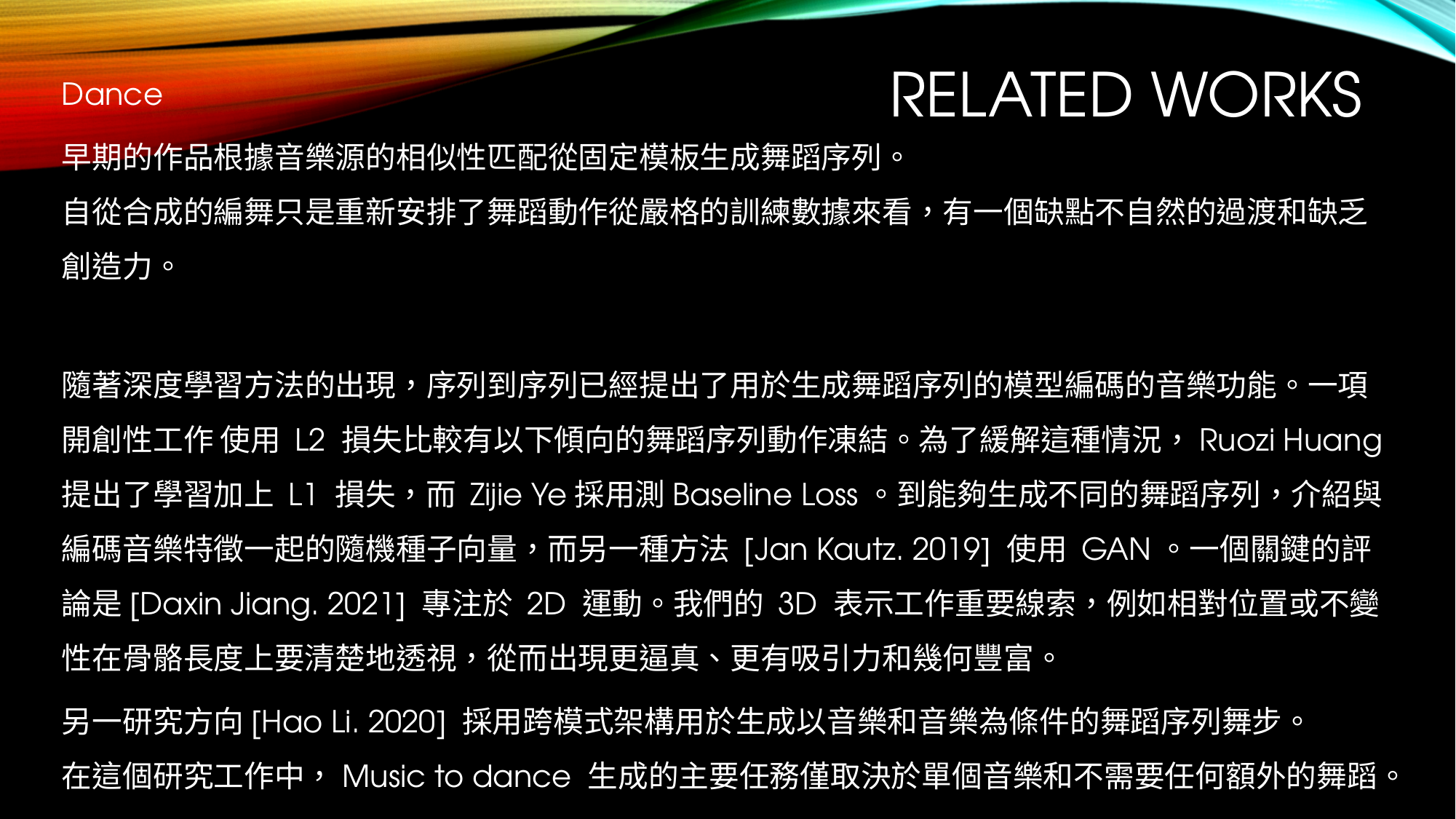

# Related Works
Dance
早期的作品根據音樂源的相似性匹配從固定模板生成舞蹈序列。
自從合成的編舞只是重新安排了舞蹈動作從嚴格的訓練數據來看，有一個缺點不自然的過渡和缺乏創造力。
隨著深度學習方法的出現，序列到序列已經提出了用於生成舞蹈序列的模型編碼的音樂功能。一項開創性工作 使用 L2 損失比較有以下傾向的舞蹈序列動作凍結。為了緩解這種情況，Ruozi Huang 提出了學習加上 L1 損失，而 Zijie Ye採用測Baseline Loss。到能夠生成不同的舞蹈序列，介紹與編碼音樂特徵一起的隨機種子向量，而另一種方法 [Jan Kautz. 2019] 使用 GAN。一個關鍵的評論是[Daxin Jiang. 2021] 專注於 2D 運動。我們的 3D 表示工作重要線索，例如相對位置或不變性在骨骼長度上要清楚地透視，從而出現更逼真、更有吸引力和幾何豐富。
另一研究方向[Hao Li. 2020] 採用跨模式架構用於生成以音樂和音樂為條件的舞蹈序列舞步。
在這個研究工作中，Music to dance 生成的主要任務僅取決於單個音樂和不需要任何額外的舞蹈。